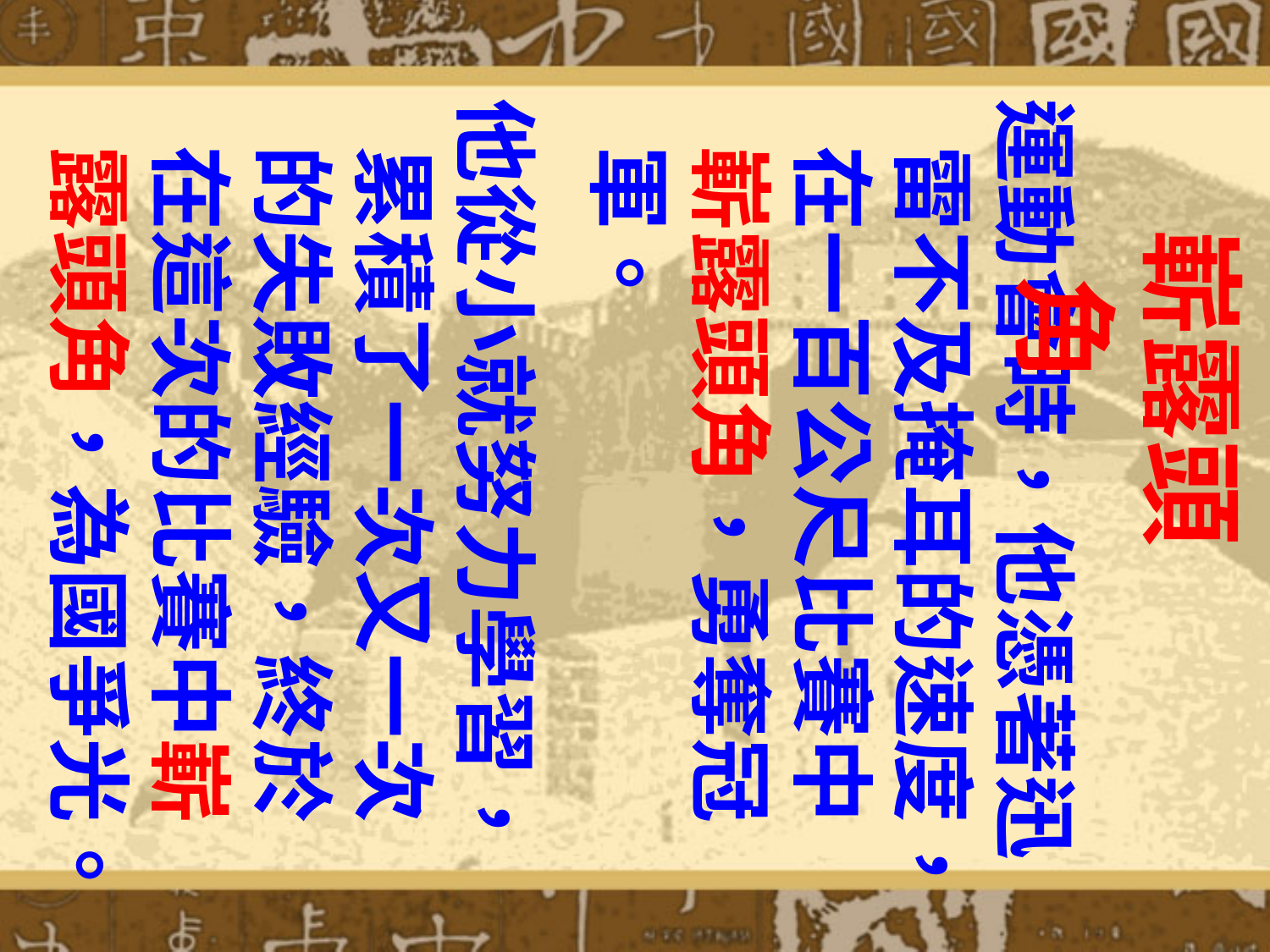

他從小就努力學習，累積了一次又一次的失敗經驗，終於在這次的比賽中嶄露頭角，為國爭光。
運動會時，他憑著迅雷不及掩耳的速度，在一百公尺比賽中嶄露頭角，勇奪冠軍。
嶄露頭角